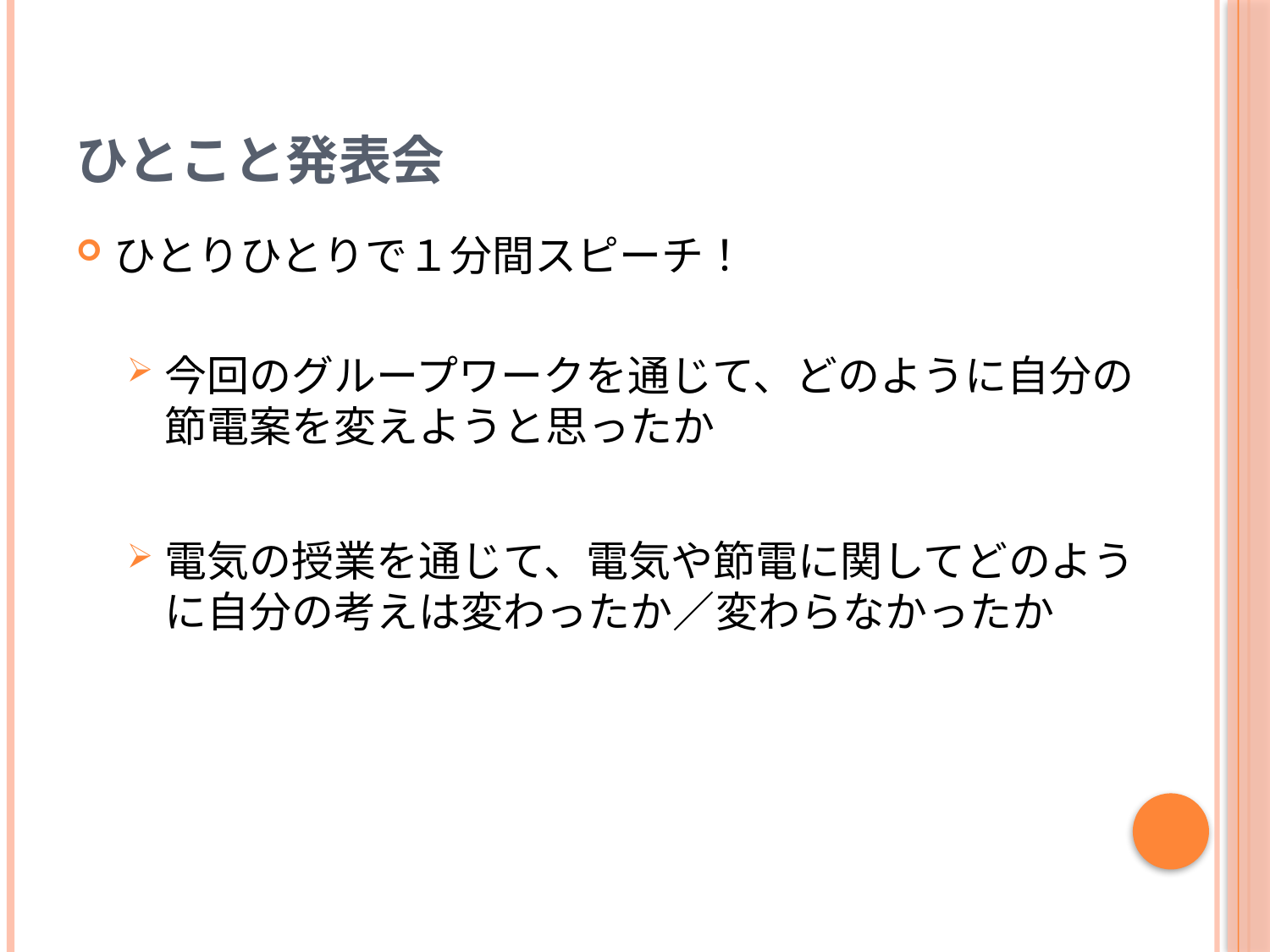

# ひとこと発表会
ひとりひとりで１分間スピーチ！

今回のグループワークを通じて、どのように自分の節電案を変えようと思ったか

電気の授業を通じて、電気や節電に関してどのように自分の考えは変わったか／変わらなかったか